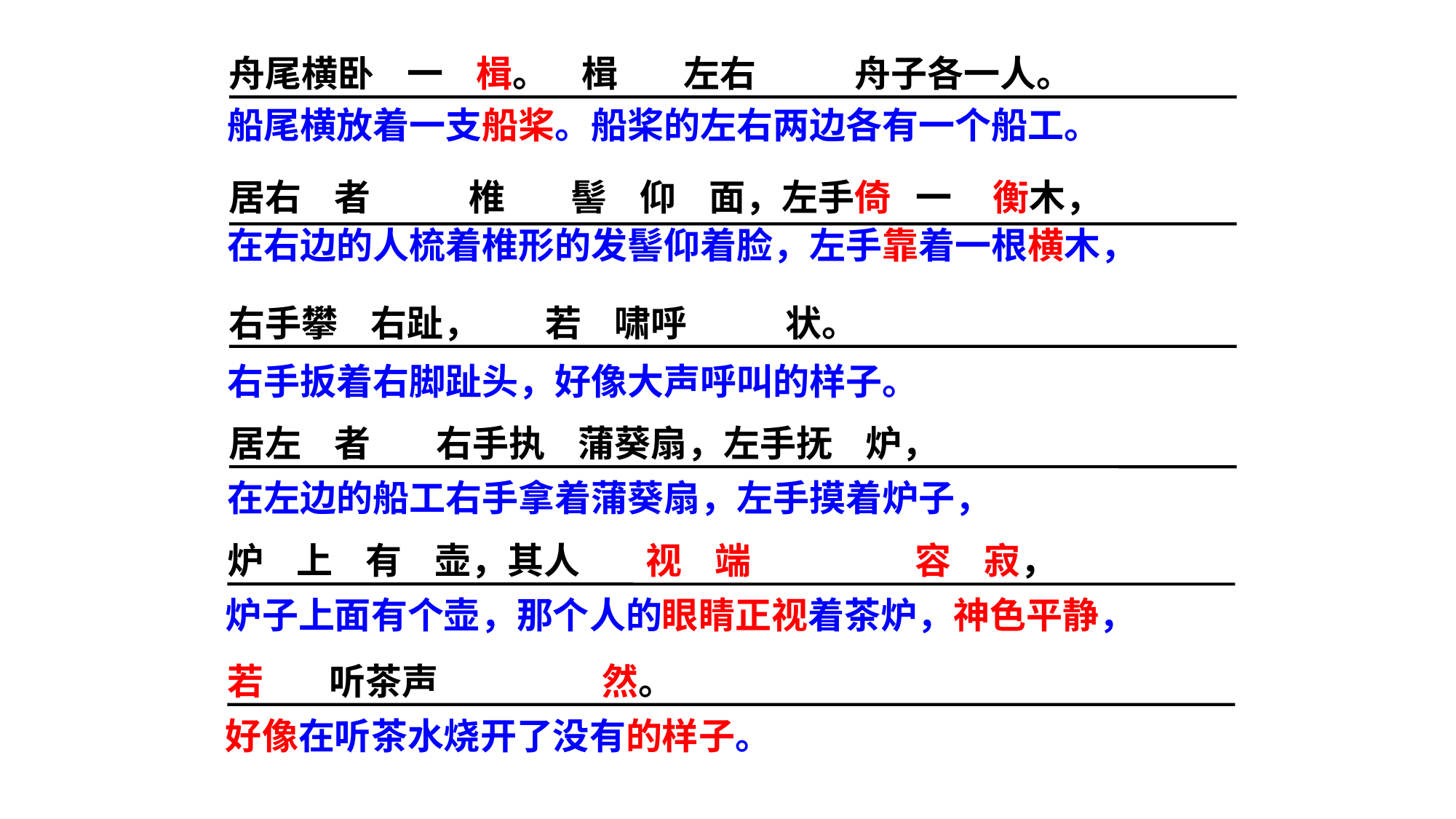

舟尾横卧    一    楫。    楫        左右            舟子各一人。
船尾横放着一支船桨。船桨的左右两边各有一个船工。

居右    者            椎        髻    仰    面，左手倚   一     衡木，
在右边的人梳着椎形的发髻仰着脸，左手靠着一根横木，

右手攀    右趾，        若    啸呼            状。

右手扳着右脚趾头，好像大声呼叫的样子。
居左    者        右手执    蒲葵扇，左手抚    炉，

在左边的船工右手拿着蒲葵扇，左手摸着炉子，
炉    上    有    壶，其人        视    端                    容    寂，

炉子上面有个壶，那个人的眼睛正视着茶炉，神色平静，
若        听茶声                    然。

好像在听茶水烧开了没有的样子。